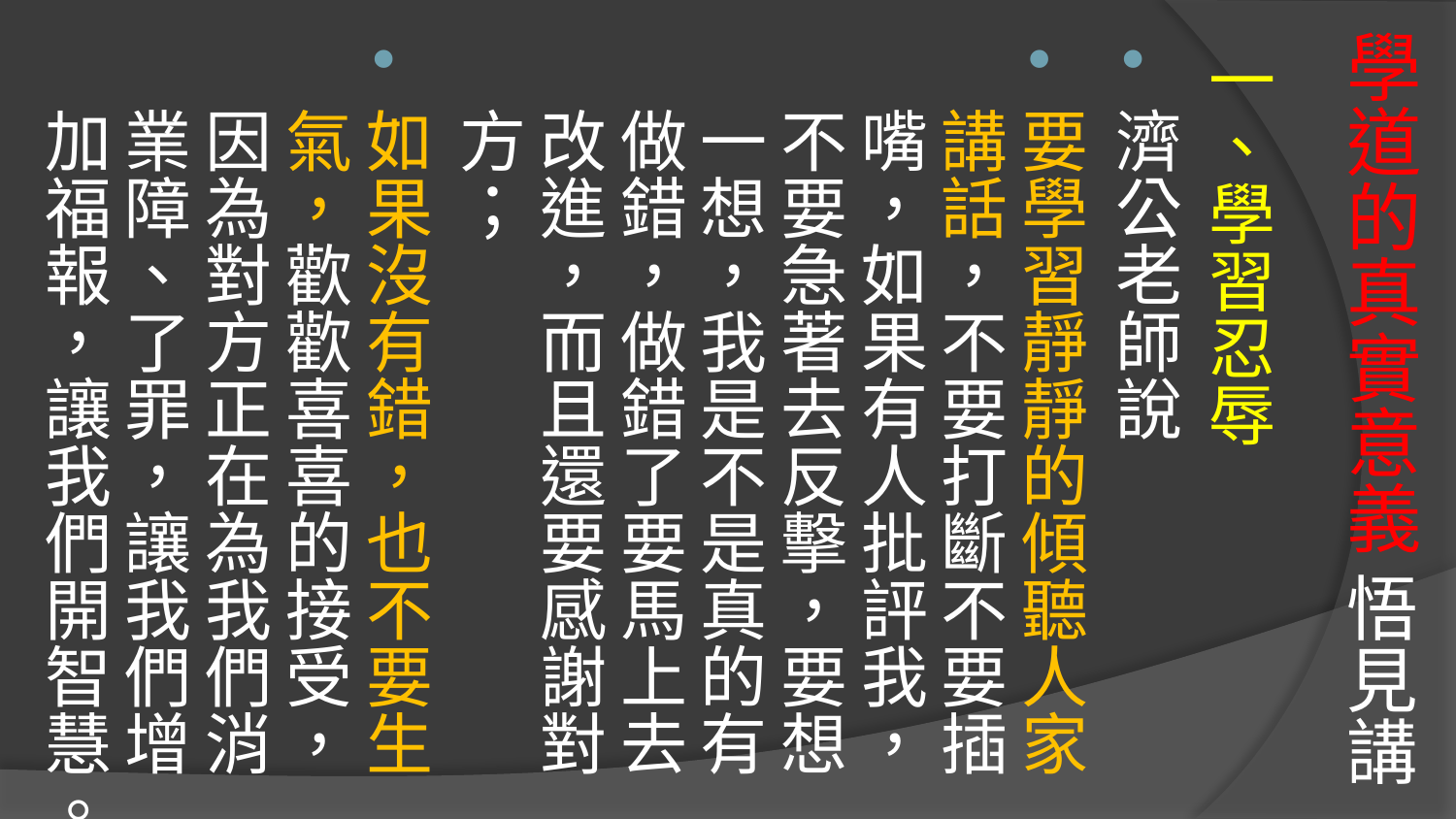

# 學道的真實意義 悟見講
一、學習忍辱
濟公老師說
要學習靜靜的傾聽人家講話，不要打斷不要插嘴，如果有人批評我，不要急著去反擊，要想一想，我是不是真的有做錯，做錯了要馬上去改進，而且還要感謝對方；
如果沒有錯，也不要生氣，歡歡喜喜的接受，因為對方正在為我們消業障、了罪，讓我們增加福報，讓我們開智慧。